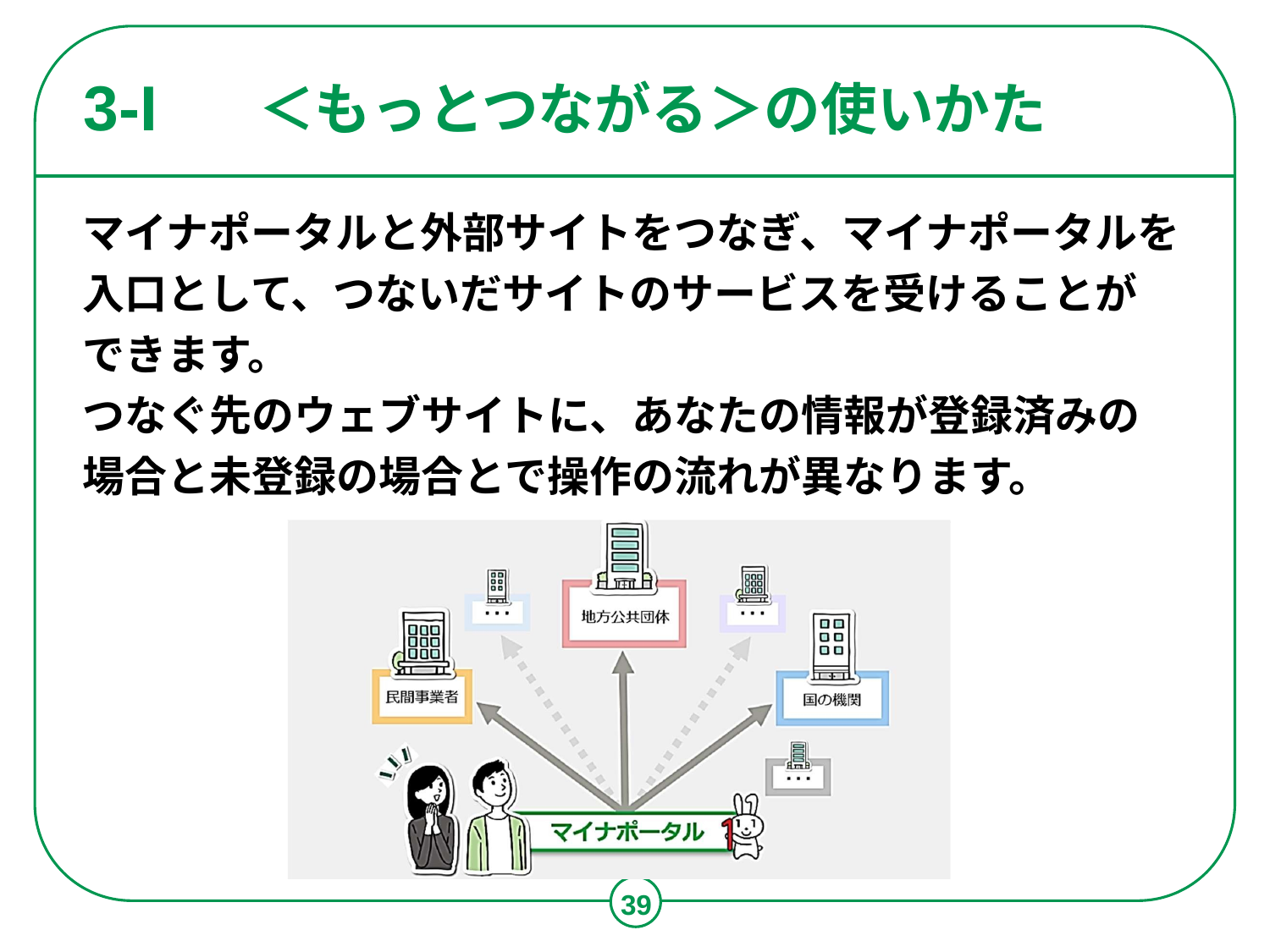

# ＜もっとつながる＞の使いかた
3-I
マイナポータルと外部サイトをつなぎ、マイナポータルを
入口として、つないだサイトのサービスを受けることが
できます。
つなぐ先のウェブサイトに、あなたの情報が登録済みの
場合と未登録の場合とで操作の流れが異なります。